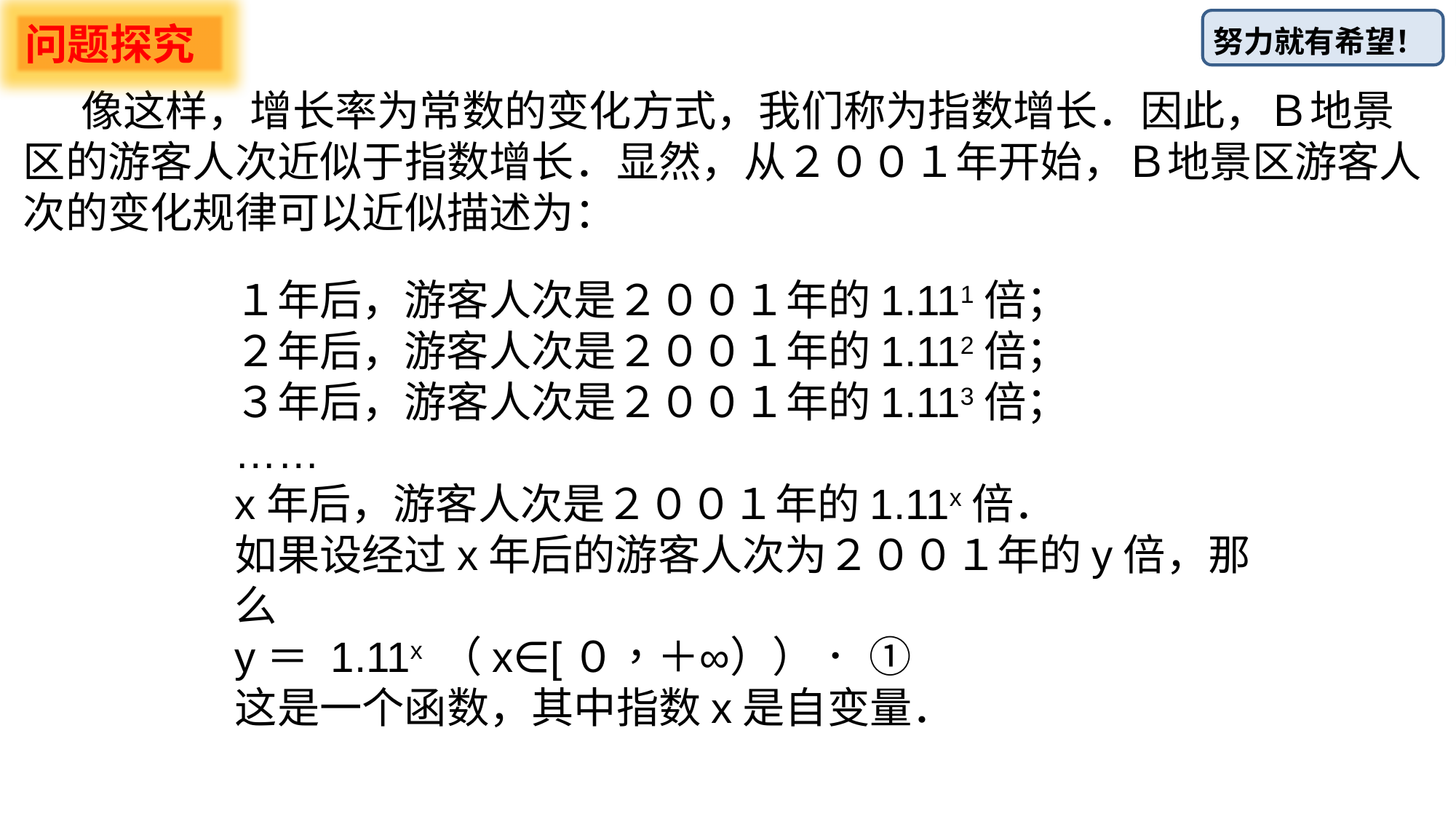

问题探究
    像这样，增长率为常数的变化方式，我们称为指数增长．因此，Ｂ地景区的游客人次近似于指数增长．显然，从２００１年开始，Ｂ地景区游客人次的变化规律可以近似描述为：
１年后，游客人次是２００１年的1.111倍；
２年后，游客人次是２００１年的1.112倍；
３年后，游客人次是２００１年的1.113倍；
……
x年后，游客人次是２００１年的1.11x倍．
如果设经过x年后的游客人次为２００１年的y倍，那么
y＝ 1.11x （x∈[０，＋∞））． ①
这是一个函数，其中指数x是自变量．